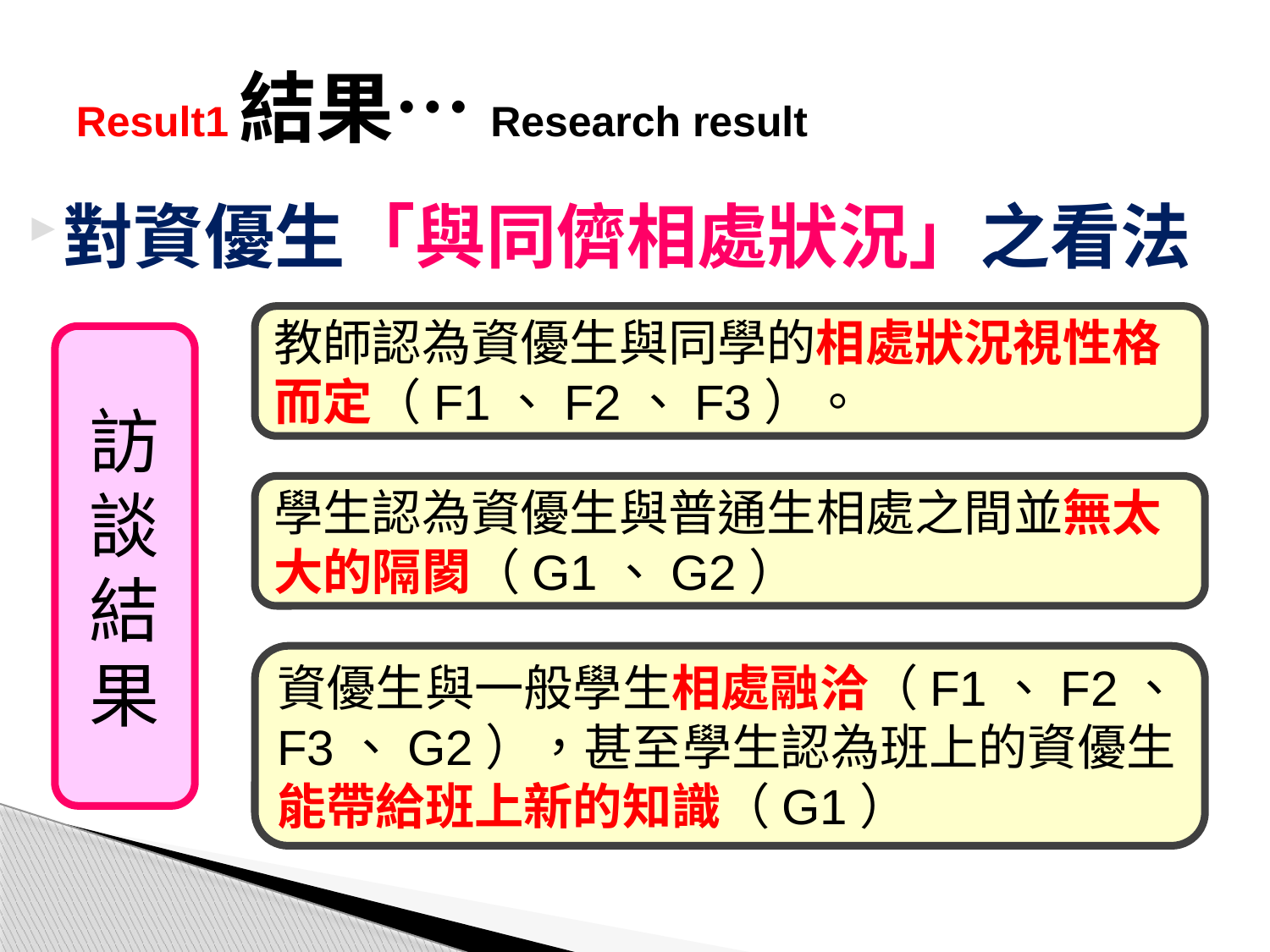

# Result1結果…Research result
對資優生「與同儕相處狀況」之看法
教師認為資優生與同學的相處狀況視性格而定（F1、F2、F3）。
訪談結果
學生認為資優生與普通生相處之間並無太大的隔閡（G1、G2）
資優生與一般學生相處融洽（F1、F2、F3、G2），甚至學生認為班上的資優生能帶給班上新的知識（G1）